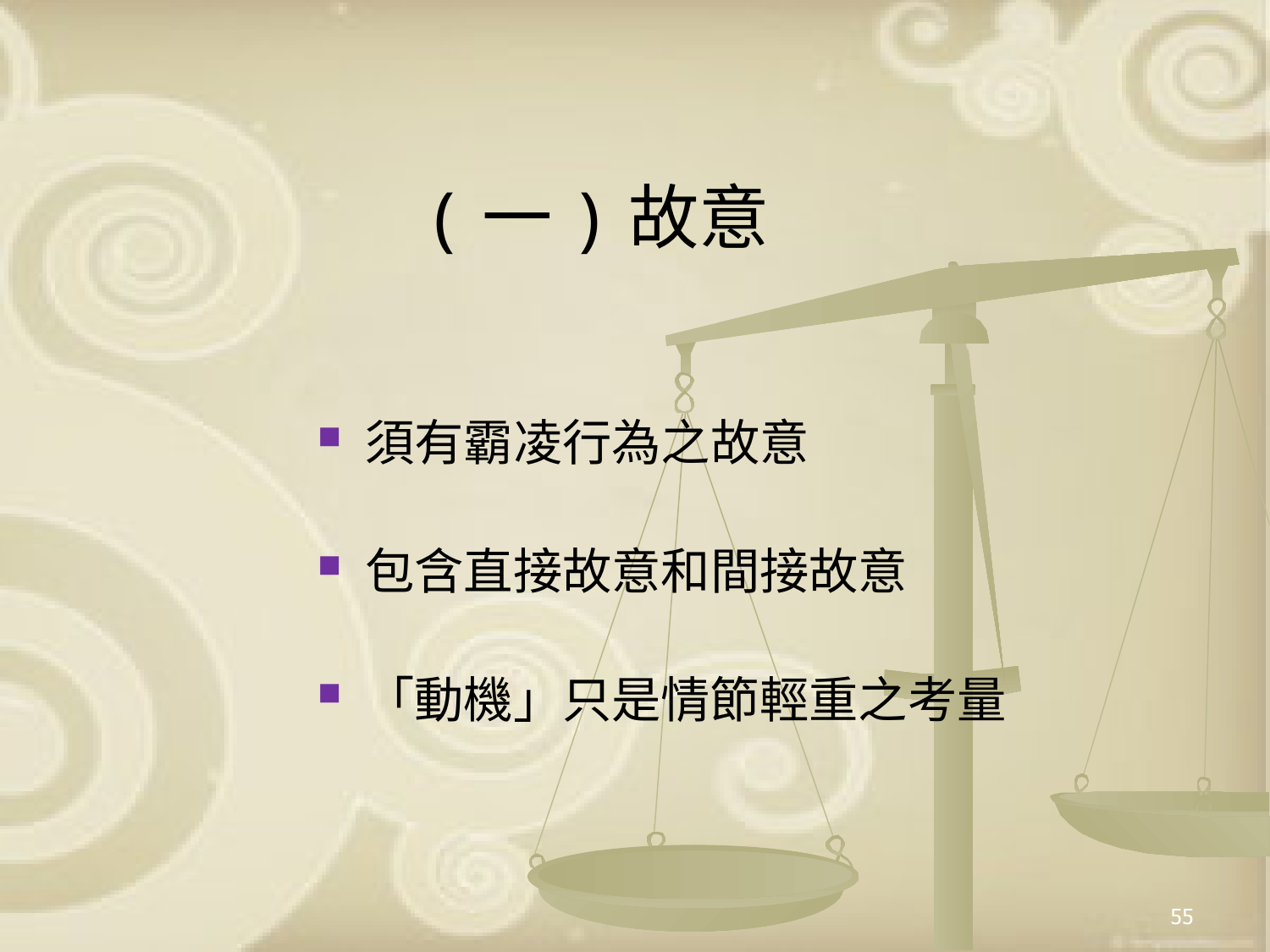

# (一)故意
須有霸凌行為之故意
包含直接故意和間接故意
「動機」只是情節輕重之考量
55